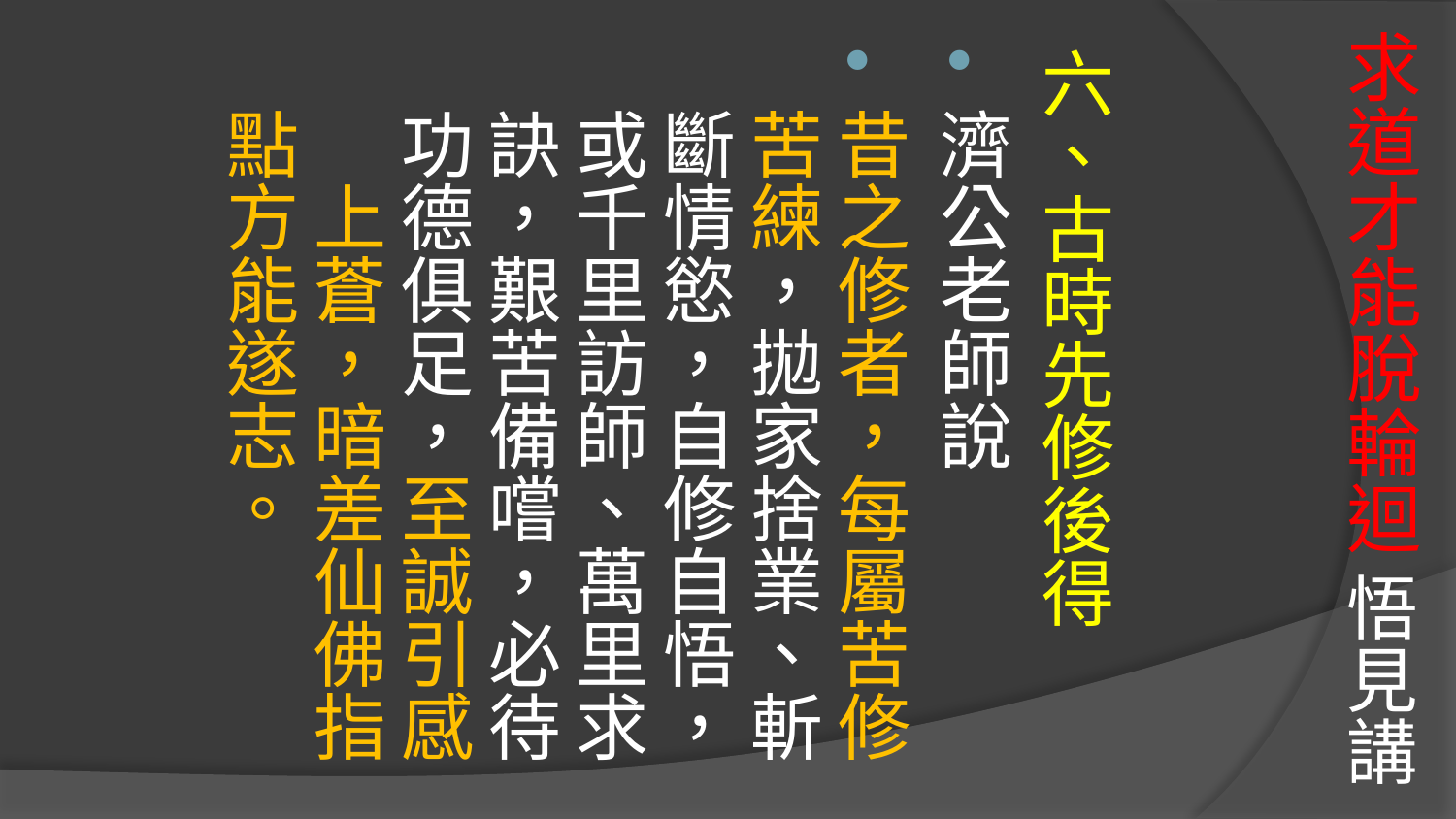

# 求道才能脫輪迴 悟見講
六、古時先修後得
濟公老師說
昔之修者，每屬苦修苦練，拋家捨業、斬斷情慾，自修自悟，或千里訪師、萬里求訣，艱苦備嚐，必待功德俱足，至誠引感　上蒼，暗差仙佛指點方能遂志。